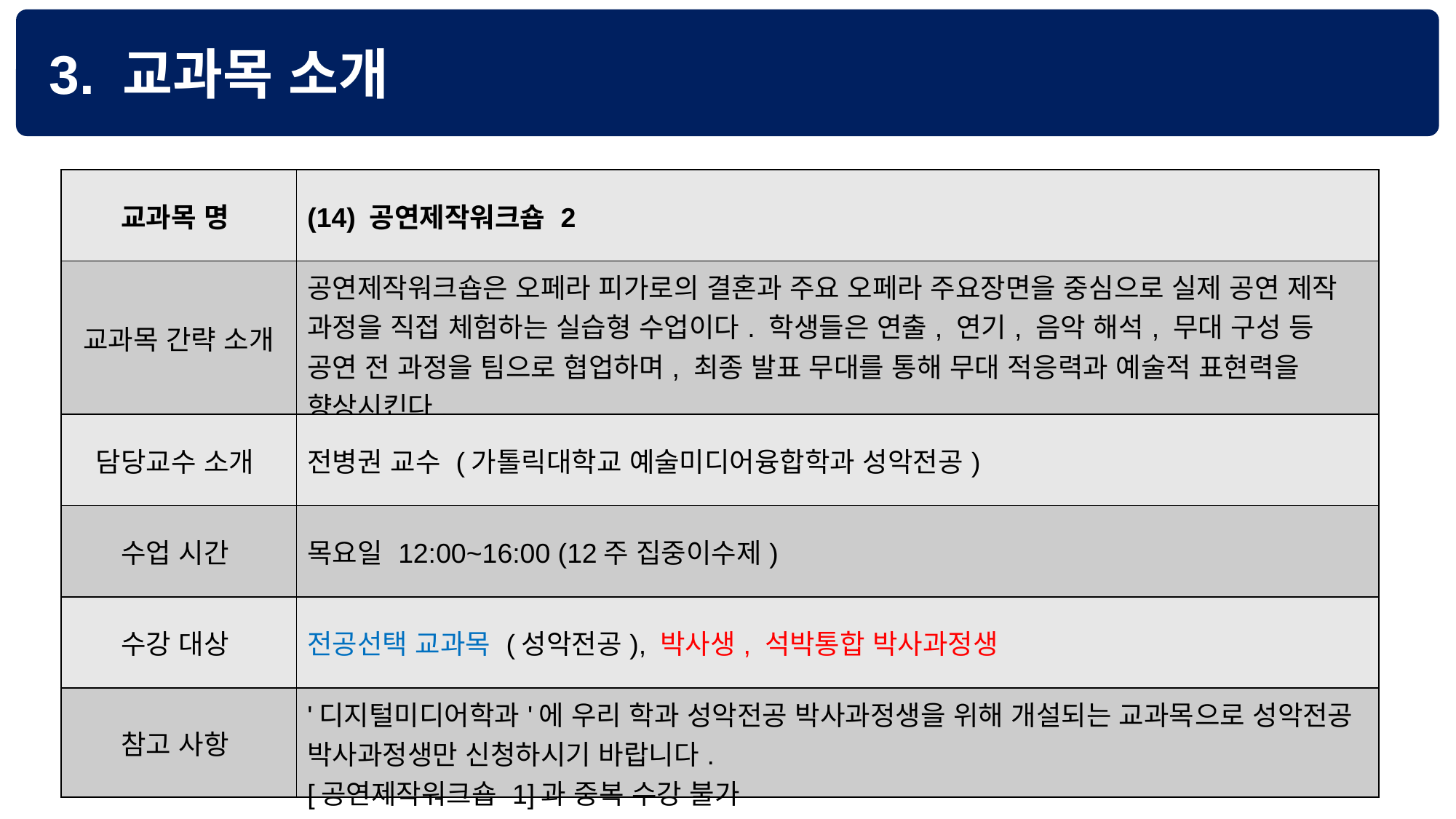

3. 교과목 소개
| 교과목 명 | (14) 공연제작워크숍 2 |
| --- | --- |
| 교과목 간략 소개 | 공연제작워크숍은 오페라 피가로의 결혼과 주요 오페라 주요장면을 중심으로 실제 공연 제작 과정을 직접 체험하는 실습형 수업이다. 학생들은 연출, 연기, 음악 해석, 무대 구성 등 공연 전 과정을 팀으로 협업하며, 최종 발표 무대를 통해 무대 적응력과 예술적 표현력을 향상시킨다. |
| 담당교수 소개 | 전병권 교수 (가톨릭대학교 예술미디어융합학과 성악전공) |
| 수업 시간 | 목요일 12:00~16:00 (12주 집중이수제) |
| 수강 대상 | 전공선택 교과목 (성악전공), 박사생, 석박통합 박사과정생 |
| 참고 사항 | '디지털미디어학과'에 우리 학과 성악전공 박사과정생을 위해 개설되는 교과목으로 성악전공 박사과정생만 신청하시기 바랍니다. [공연제작워크숍 1]과 중복 수강 불가 |